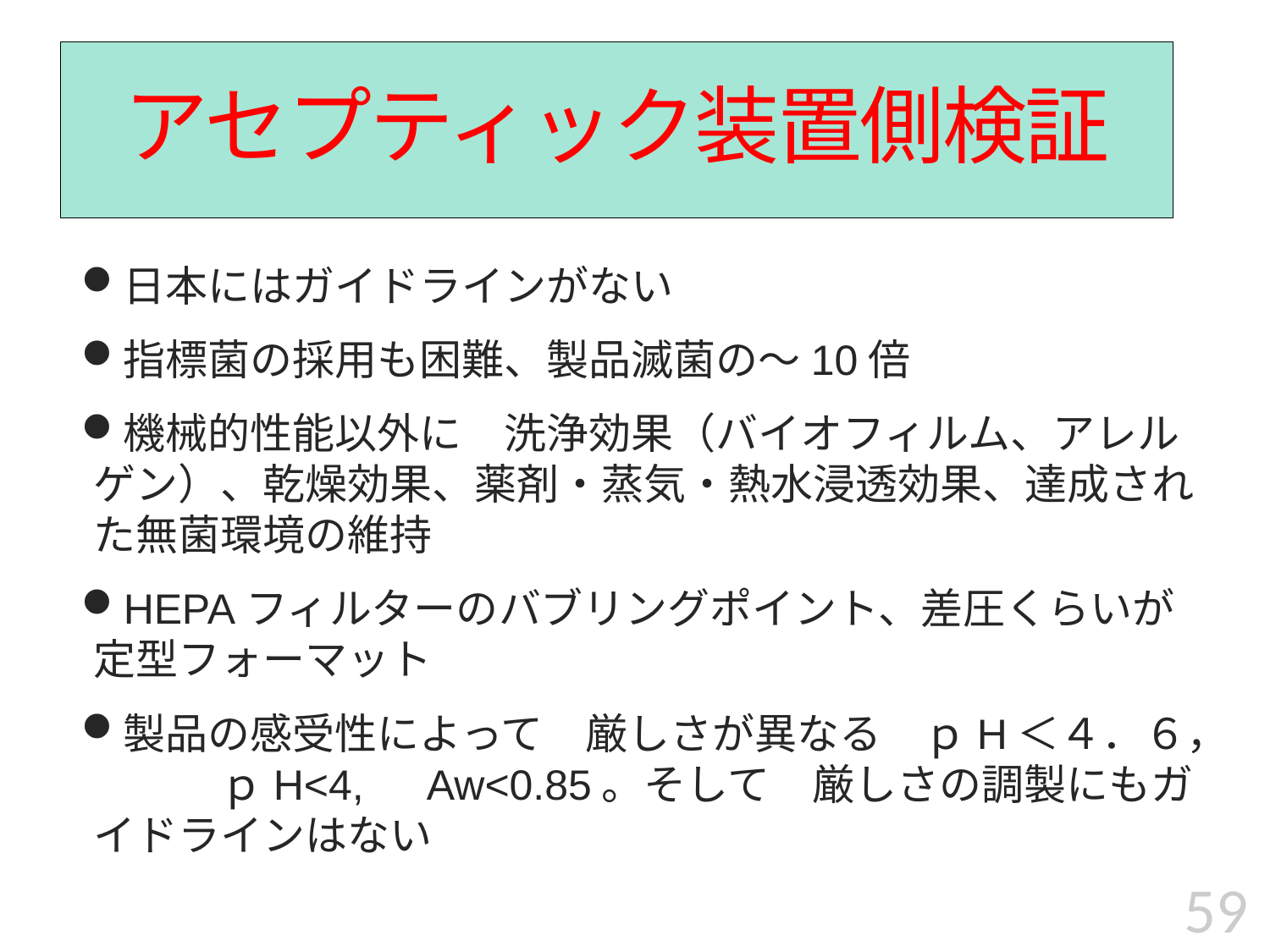

# アセプティック装置側検証
日本にはガイドラインがない
指標菌の採用も困難、製品滅菌の～10倍
機械的性能以外に　洗浄効果（バイオフィルム、アレルゲン）、乾燥効果、薬剤・蒸気・熱水浸透効果、達成された無菌環境の維持
HEPAフィルターのバブリングポイント、差圧くらいが定型フォーマット
製品の感受性によって　厳しさが異なる　ｐH＜４．６，　　　ｐH<4,　Aw<0.85。そして　厳しさの調製にもガイドラインはない

59